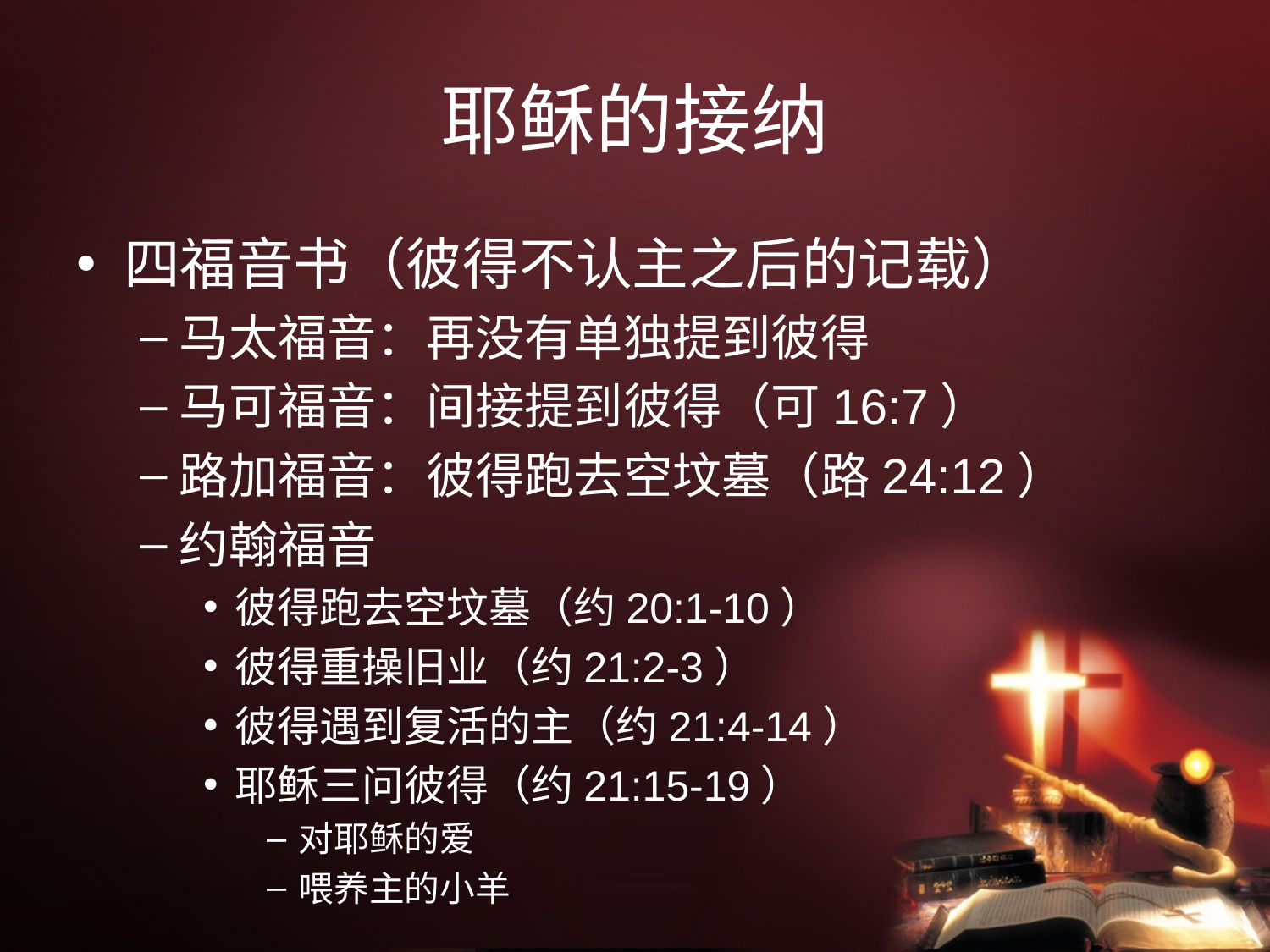

# 耶稣的接纳
四福音书（彼得不认主之后的记载）
马太福音：再没有单独提到彼得
马可福音：间接提到彼得（可16:7）
路加福音：彼得跑去空坟墓（路24:12）
约翰福音
彼得跑去空坟墓（约20:1-10）
彼得重操旧业（约21:2-3）
彼得遇到复活的主（约21:4-14）
耶稣三问彼得（约21:15-19）
对耶稣的爱
喂养主的小羊